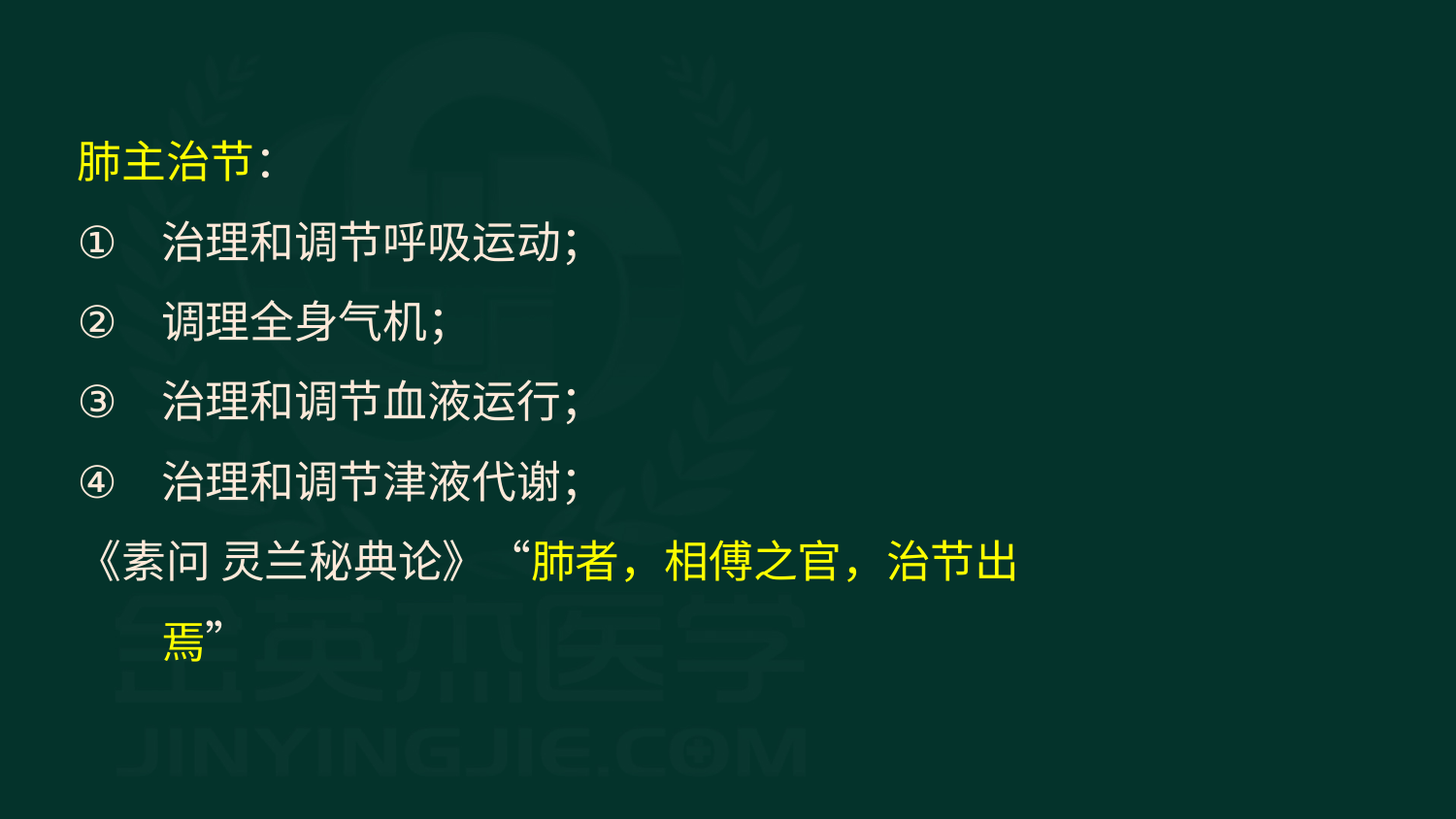

肺主治节：
治理和调节呼吸运动；
调理全身气机；
治理和调节血液运行；
治理和调节津液代谢；
《素问 灵兰秘典论》“肺者，相傅之官，治节出焉”